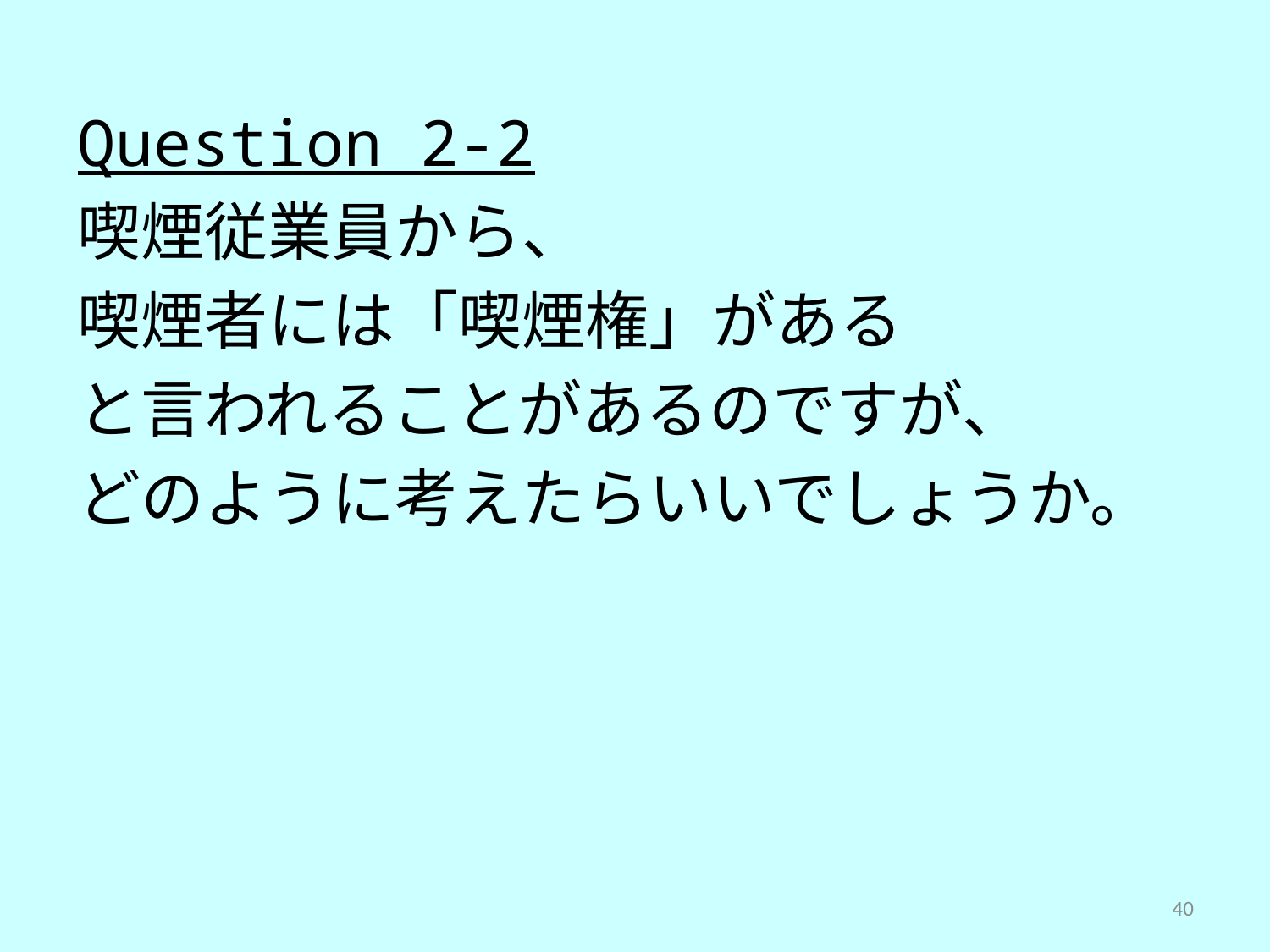

Question 2-2
喫煙従業員から、
喫煙者には「喫煙権」がある
と言われることがあるのですが、
どのように考えたらいいでしょうか。
40